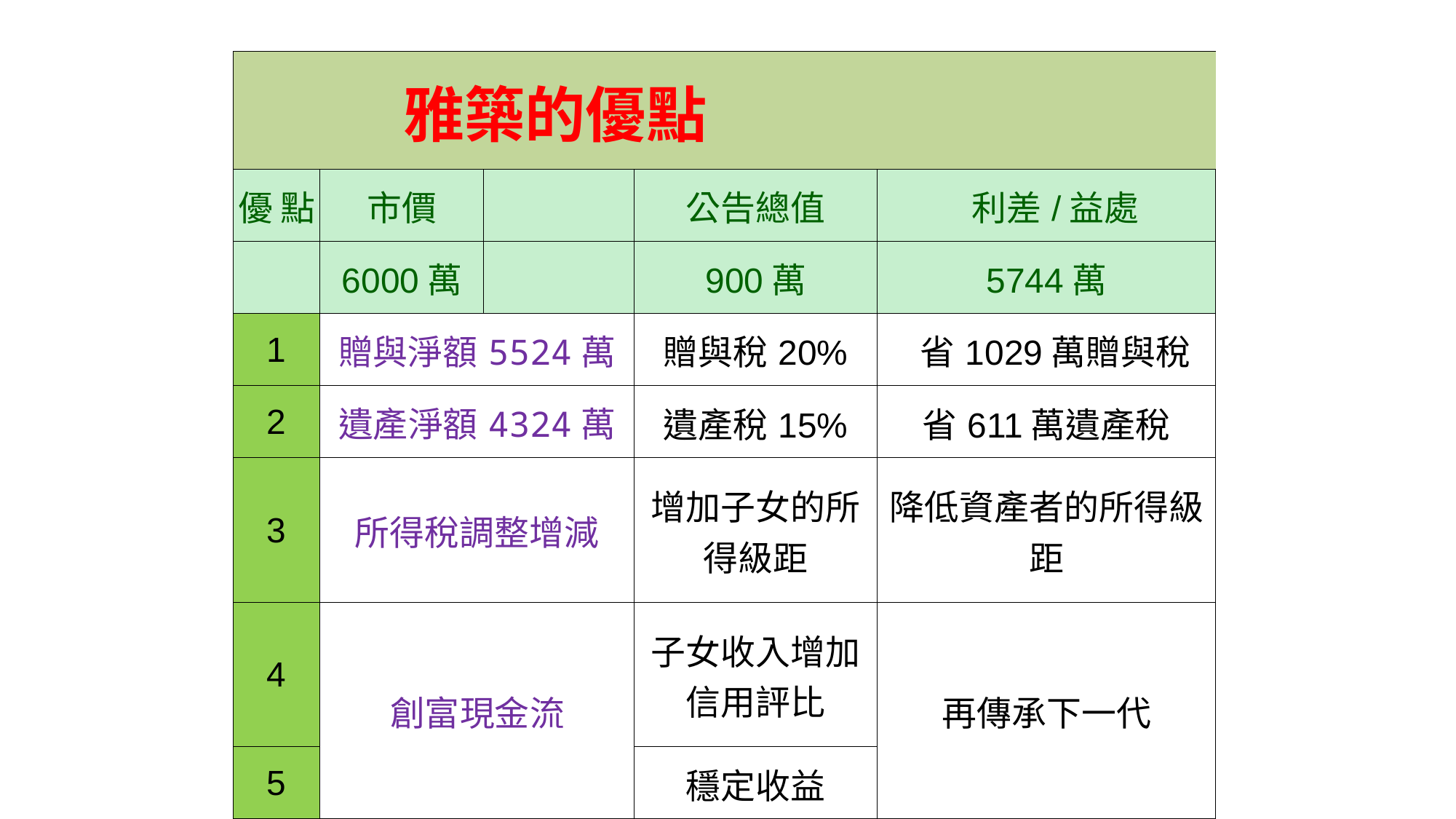

| 雅築的優點 |  |  |  |  |
| --- | --- | --- | --- | --- |
| 優 點 | 市價 |  | 公告總值 | 利差/益處 |
|  | 6000萬 |  | 900萬 | 5744萬 |
| 1 | 贈與淨額5524萬 |  | 贈與稅20% | 省1029萬贈與稅 |
| 2 | 遺產淨額4324萬 |  | 遺產稅15% | 省611萬遺產稅 |
| 3 | 所得稅調整增減 |  | 增加子女的所得級距 | 降低資產者的所得級距 |
| 4 | 創富現金流 |  | 子女收入增加信用評比 | 再傳承下一代 |
| 5 |  |  | 穩定收益 |  |